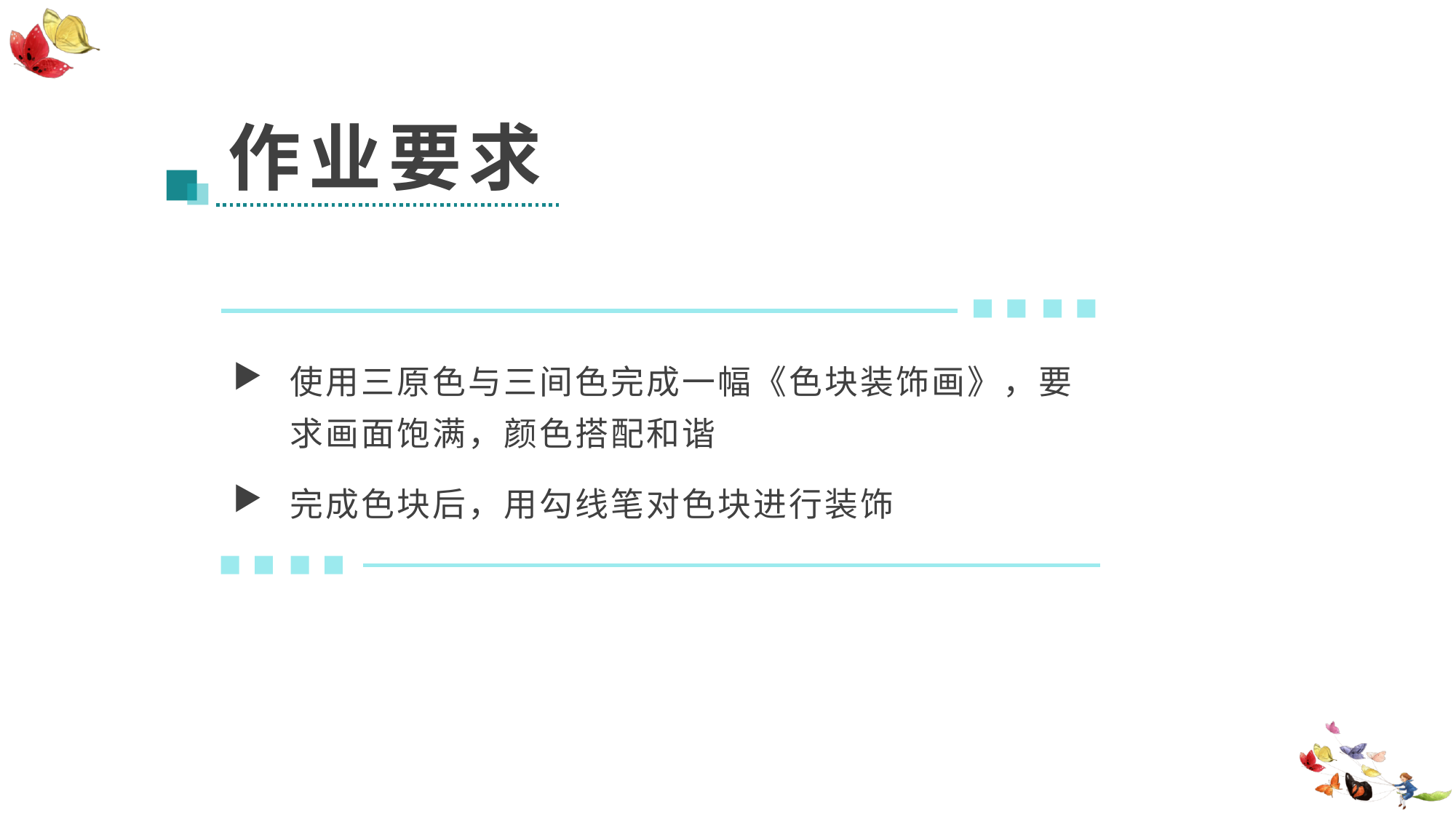

作业要求

使用三原色与三间色完成一幅《色块装饰画》，要求画面饱满，颜色搭配和谐
完成色块后，用勾线笔对色块进行装饰